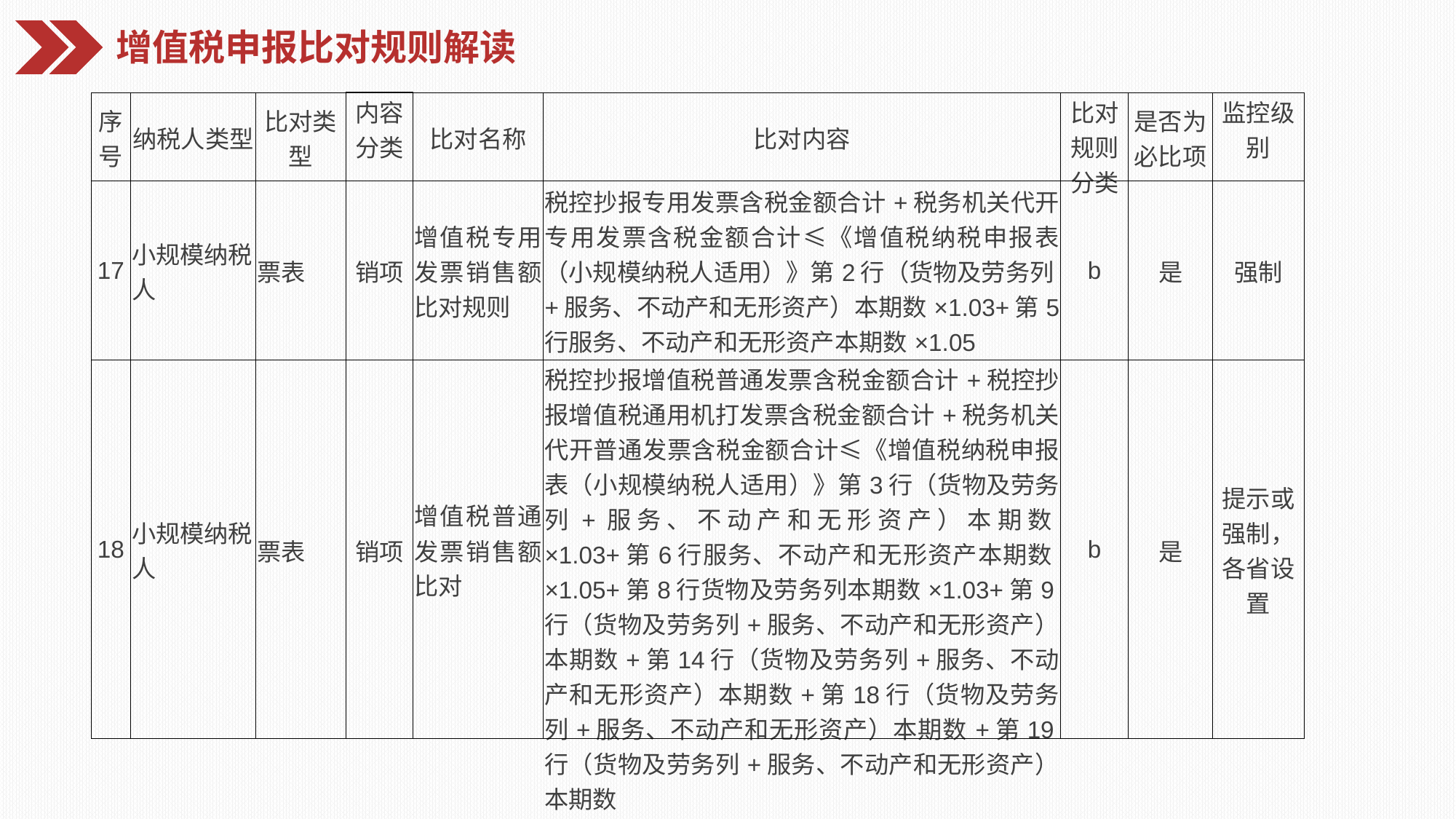

增值税申报比对规则解读

| 序号 | 纳税人类型 | 比对类型 | 内容分类 | 比对名称 | 比对内容 | 比对规则分类 | 是否为必比项 | 监控级别 |
| --- | --- | --- | --- | --- | --- | --- | --- | --- |
| 17 | 小规模纳税人 | 票表 | 销项 | 增值税专用发票销售额比对规则 | 税控抄报专用发票含税金额合计+税务机关代开专用发票含税金额合计≤《增值税纳税申报表（小规模纳税人适用）》第2行（货物及劳务列+服务、不动产和无形资产）本期数×1.03+第5行服务、不动产和无形资产本期数×1.05 | b | 是 | 强制 |
| 18 | 小规模纳税人 | 票表 | 销项 | 增值税普通发票销售额比对 | 税控抄报增值税普通发票含税金额合计+税控抄报增值税通用机打发票含税金额合计+税务机关代开普通发票含税金额合计≤《增值税纳税申报表（小规模纳税人适用）》第3行（货物及劳务列+服务、不动产和无形资产）本期数×1.03+第6行服务、不动产和无形资产本期数×1.05+第8行货物及劳务列本期数×1.03+第9行（货物及劳务列+服务、不动产和无形资产）本期数+第14行（货物及劳务列+服务、不动产和无形资产）本期数+第18行（货物及劳务列+服务、不动产和无形资产）本期数+第19行（货物及劳务列+服务、不动产和无形资产）本期数 | b | 是 | 提示或强制，各省设置 |